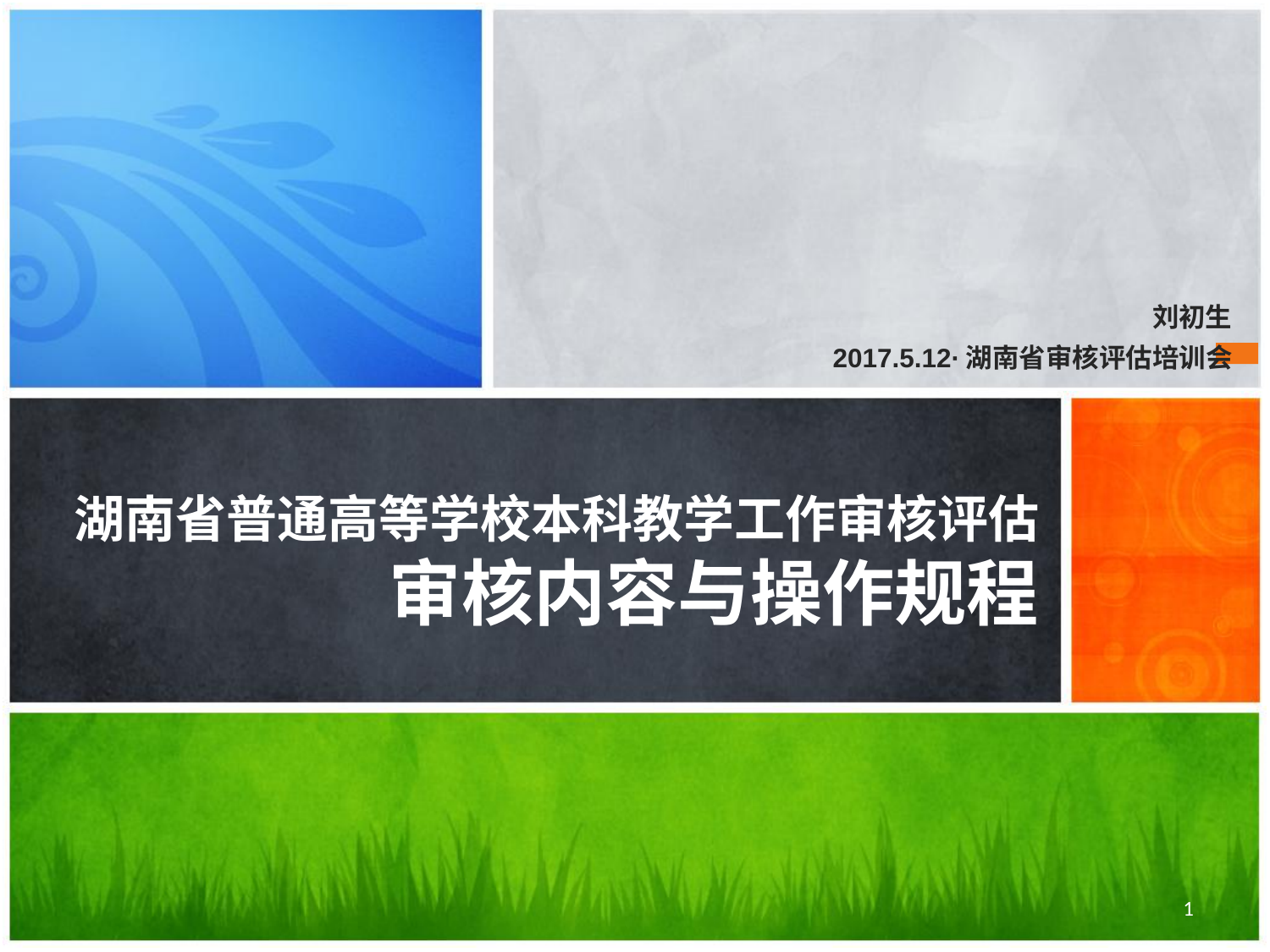

刘初生
2017.5.12·湖南省审核评估培训会

# 湖南省普通高等学校本科教学工作审核评估 审核内容与操作规程
1